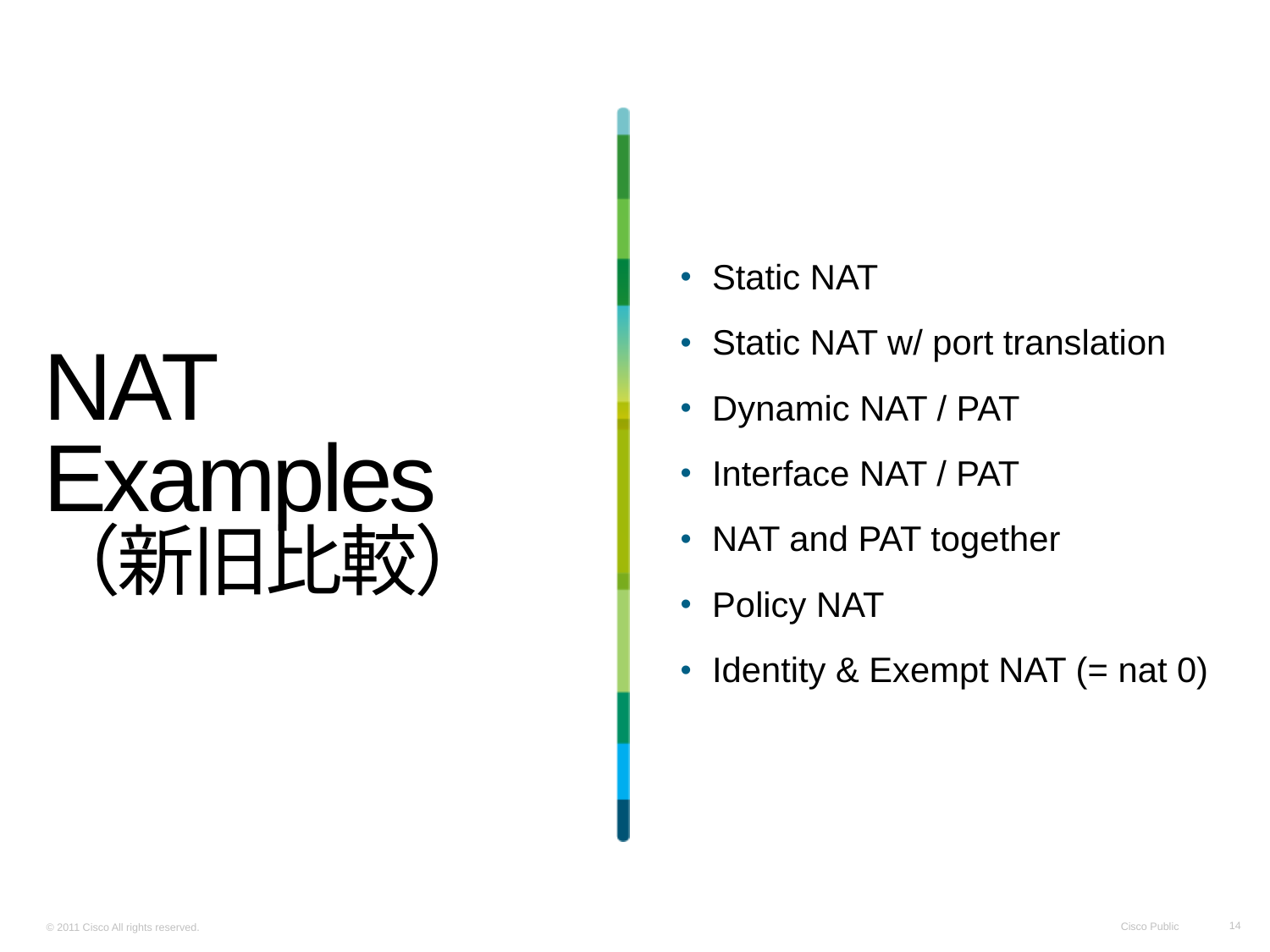

Static NAT
Static NAT w/ port translation
Dynamic NAT / PAT
Interface NAT / PAT
NAT and PAT together
Policy NAT
Identity & Exempt NAT (= nat 0)
# NAT Examples （新旧比較）